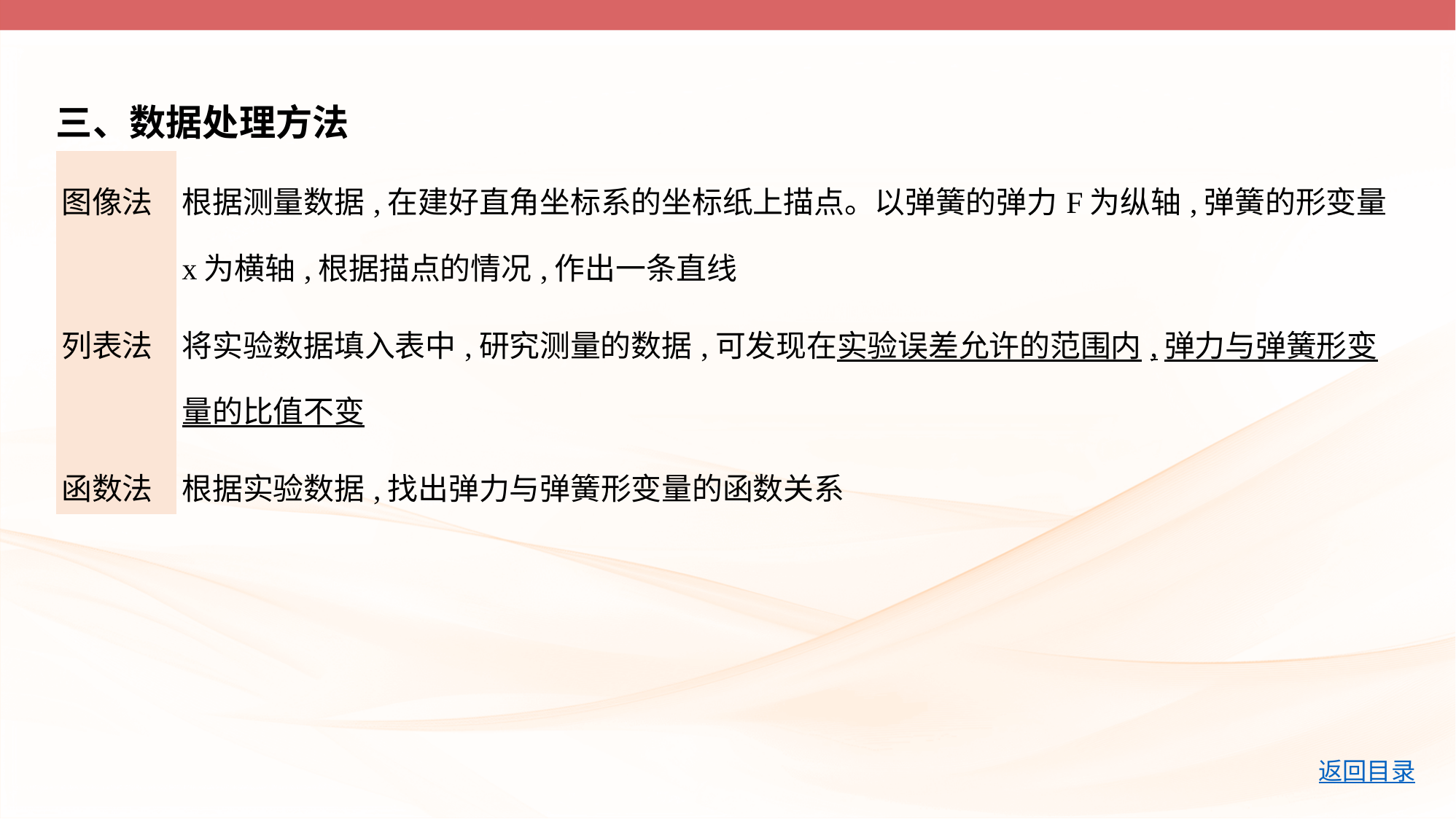

三、数据处理方法
| 图像法 | 根据测量数据,在建好直角坐标系的坐标纸上描点。以弹簧的弹力F为纵轴,弹簧的形变量x为横轴,根据描点的情况,作出一条直线 |
| --- | --- |
| 列表法 | 将实验数据填入表中,研究测量的数据,可发现在实验误差允许的范围内,弹力与弹簧形变量的比值不变 |
| 函数法 | 根据实验数据,找出弹力与弹簧形变量的函数关系 |